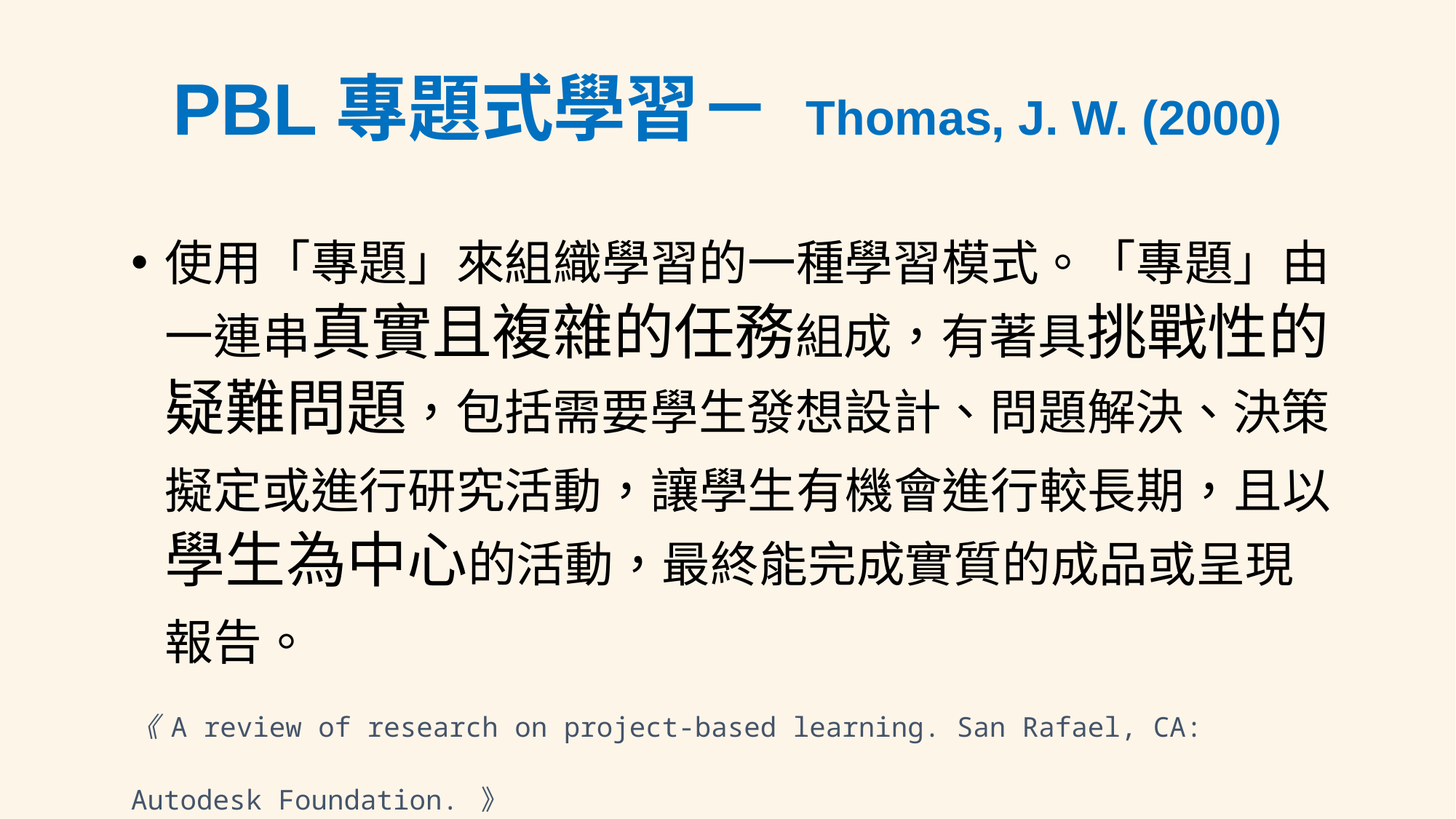

PBL專題式學習－ Thomas, J. W. (2000)
使用「專題」來組織學習的一種學習模式。「專題」由一連串真實且複雜的任務組成，有著具挑戰性的疑難問題，包括需要學生發想設計、問題解決、決策擬定或進行研究活動，讓學生有機會進行較長期，且以學生為中心的活動，最終能完成實質的成品或呈現報告。
《 A review of research on project-based learning. San Rafael, CA: Autodesk Foundation. 》
20